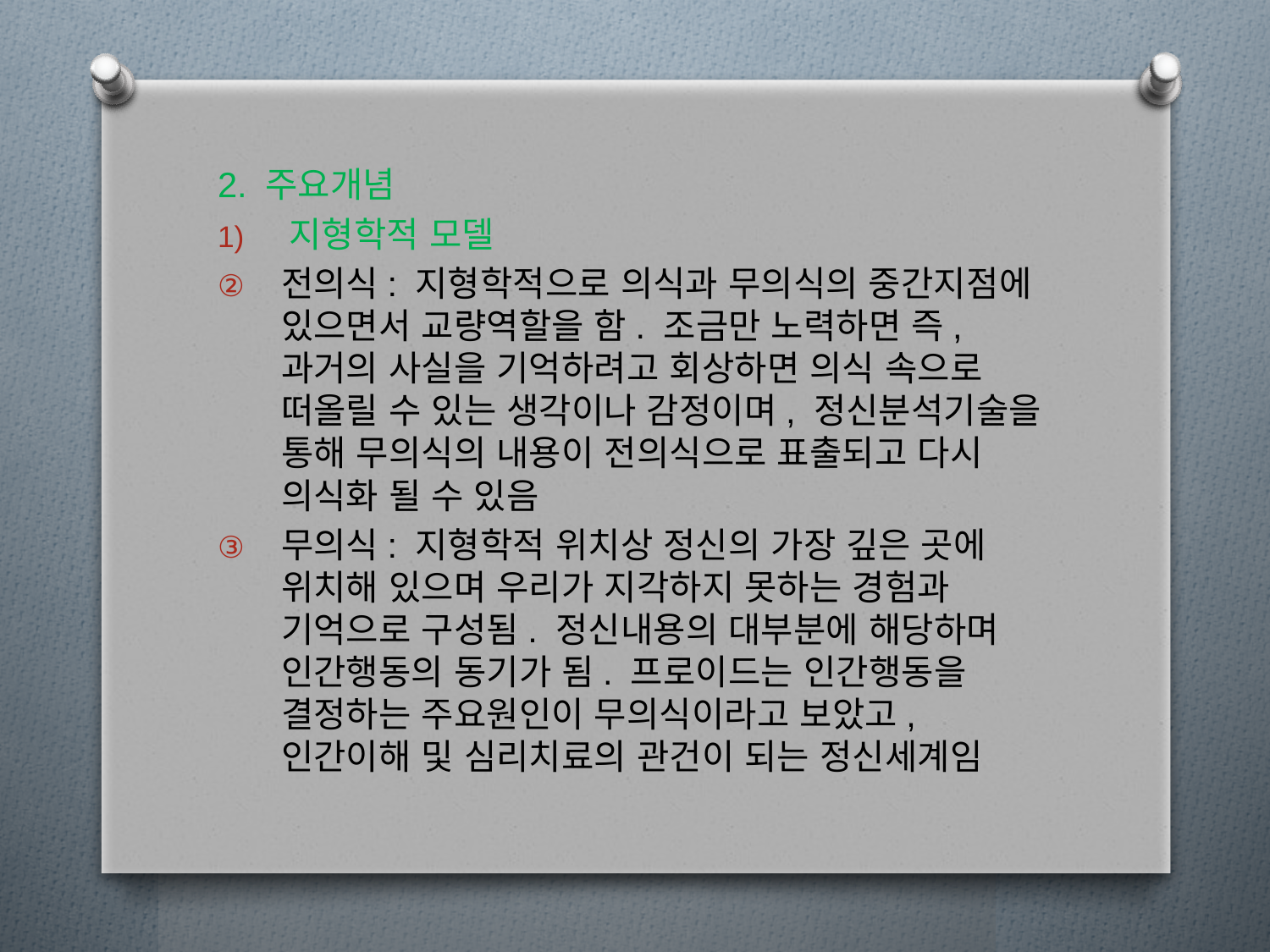

2. 주요개념
지형학적 모델
전의식: 지형학적으로 의식과 무의식의 중간지점에 있으면서 교량역할을 함. 조금만 노력하면 즉, 과거의 사실을 기억하려고 회상하면 의식 속으로 떠올릴 수 있는 생각이나 감정이며, 정신분석기술을 통해 무의식의 내용이 전의식으로 표출되고 다시 의식화 될 수 있음
무의식: 지형학적 위치상 정신의 가장 깊은 곳에 위치해 있으며 우리가 지각하지 못하는 경험과 기억으로 구성됨. 정신내용의 대부분에 해당하며 인간행동의 동기가 됨. 프로이드는 인간행동을 결정하는 주요원인이 무의식이라고 보았고, 인간이해 및 심리치료의 관건이 되는 정신세계임